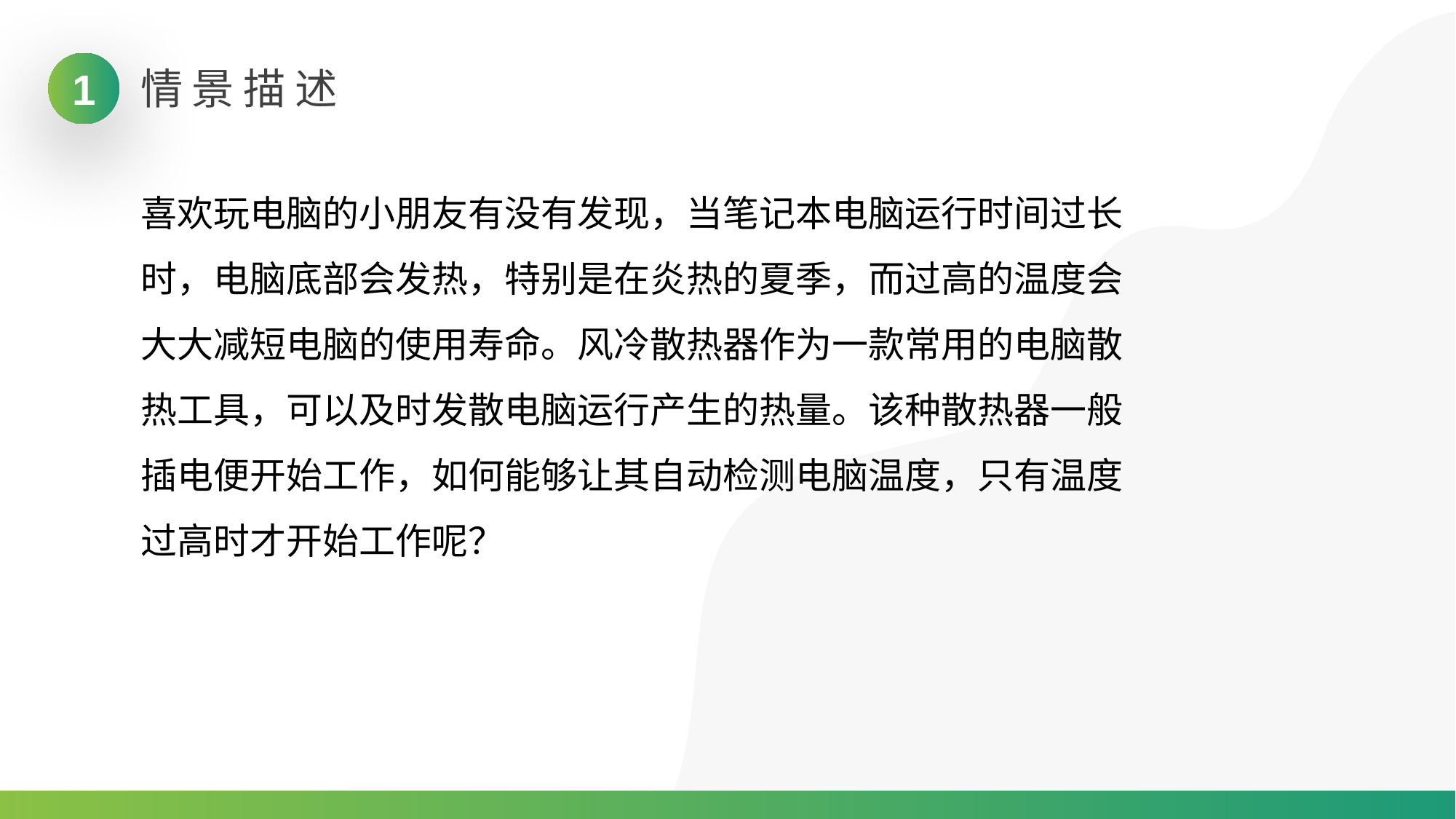

1
情景描述
喜欢玩电脑的小朋友有没有发现，当笔记本电脑运行时间过长时，电脑底部会发热，特别是在炎热的夏季，而过高的温度会大大减短电脑的使用寿命。风冷散热器作为一款常用的电脑散热工具，可以及时发散电脑运行产生的热量。该种散热器一般插电便开始工作，如何能够让其自动检测电脑温度，只有温度过高时才开始工作呢？
02